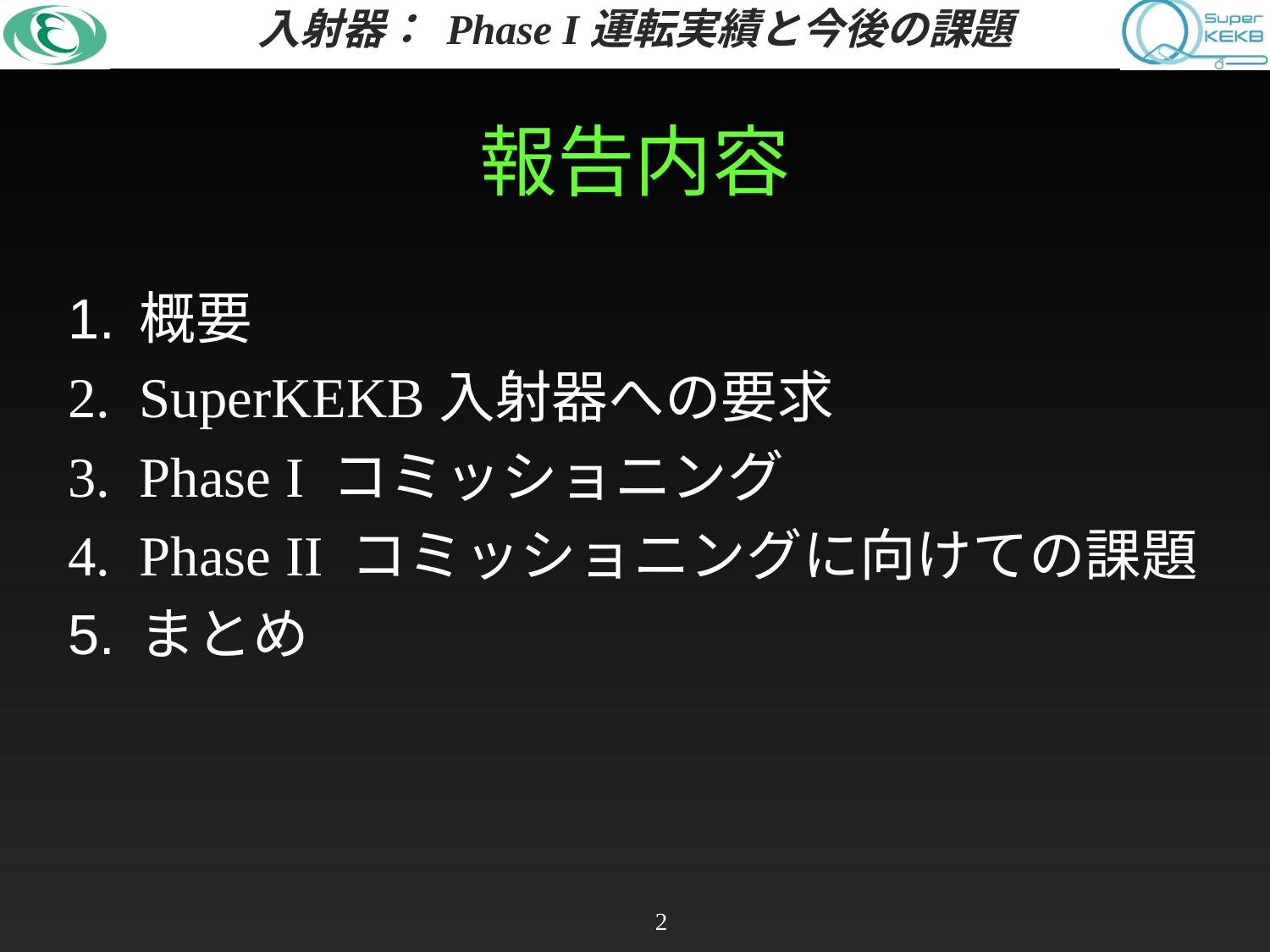

# 報告内容
概要
SuperKEKB入射器への要求
Phase I コミッショニング
Phase II コミッショニングに向けての課題
まとめ
2